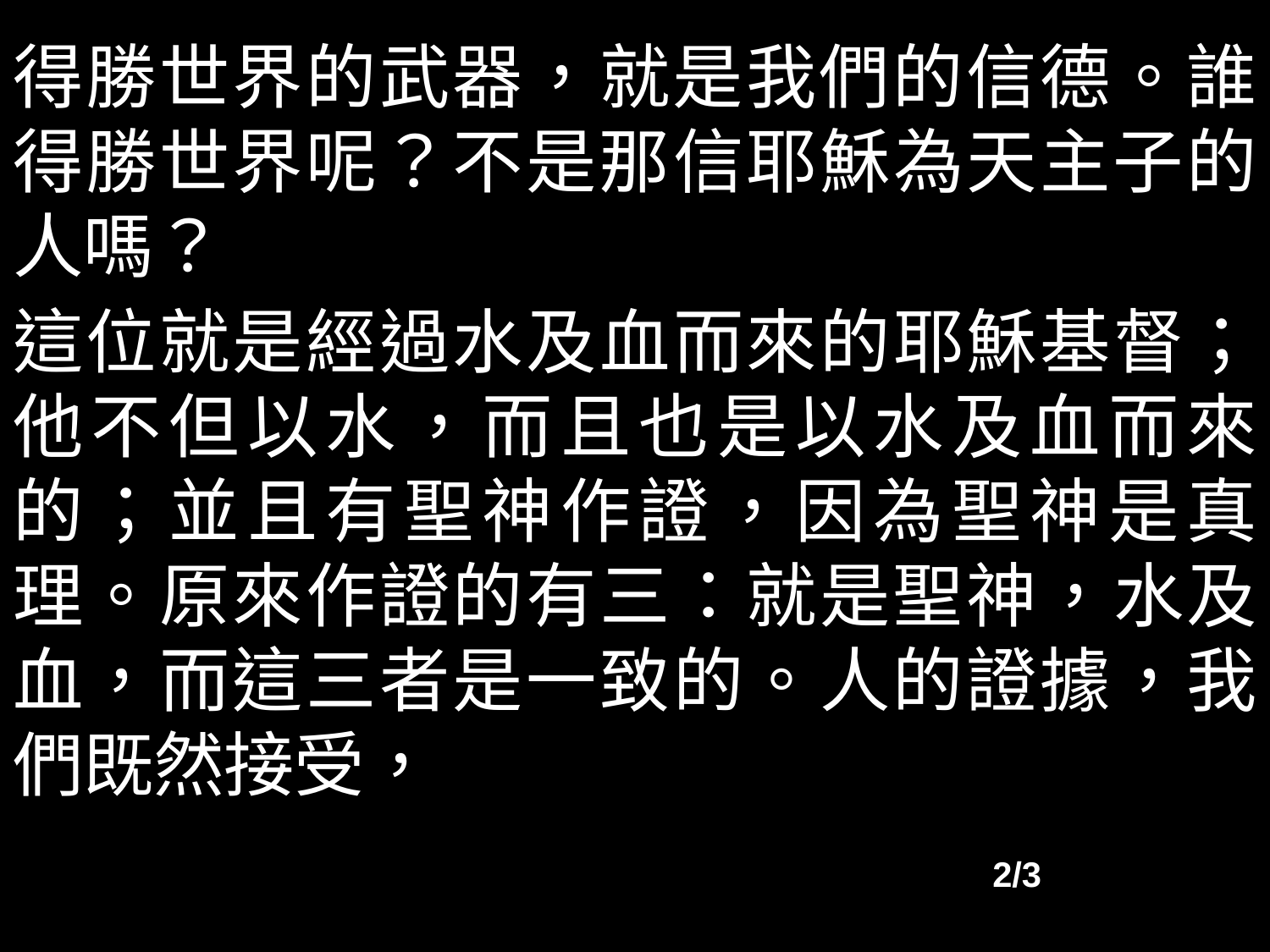

得勝世界的武器，就是我們的信德。誰得勝世界呢？不是那信耶穌為天主子的人嗎？
這位就是經過水及血而來的耶穌基督；他不但以水，而且也是以水及血而來的；並且有聖神作證，因為聖神是真理。原來作證的有三：就是聖神，水及血，而這三者是一致的。人的證據，我們既然接受，
2/3